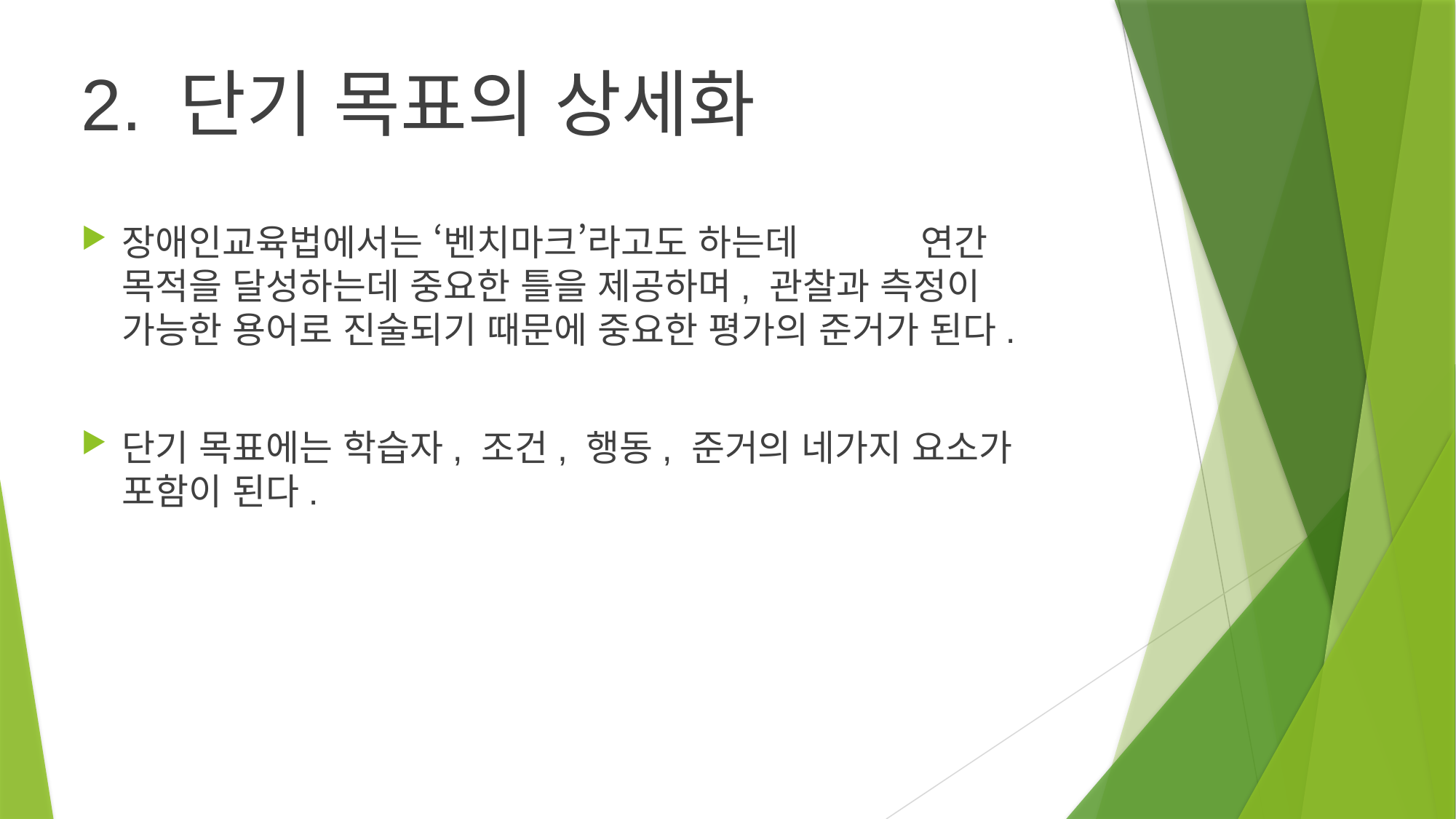

2. 단기 목표의 상세화

장애인교육법에서는 ‘벤치마크’라고도 하는데            연간 목적을 달성하는데 중요한 틀을 제공하며, 관찰과 측정이 가능한 용어로 진술되기 때문에 중요한 평가의 준거가 된다.

단기 목표에는 학습자, 조건, 행동, 준거의 네가지 요소가 포함이 된다.